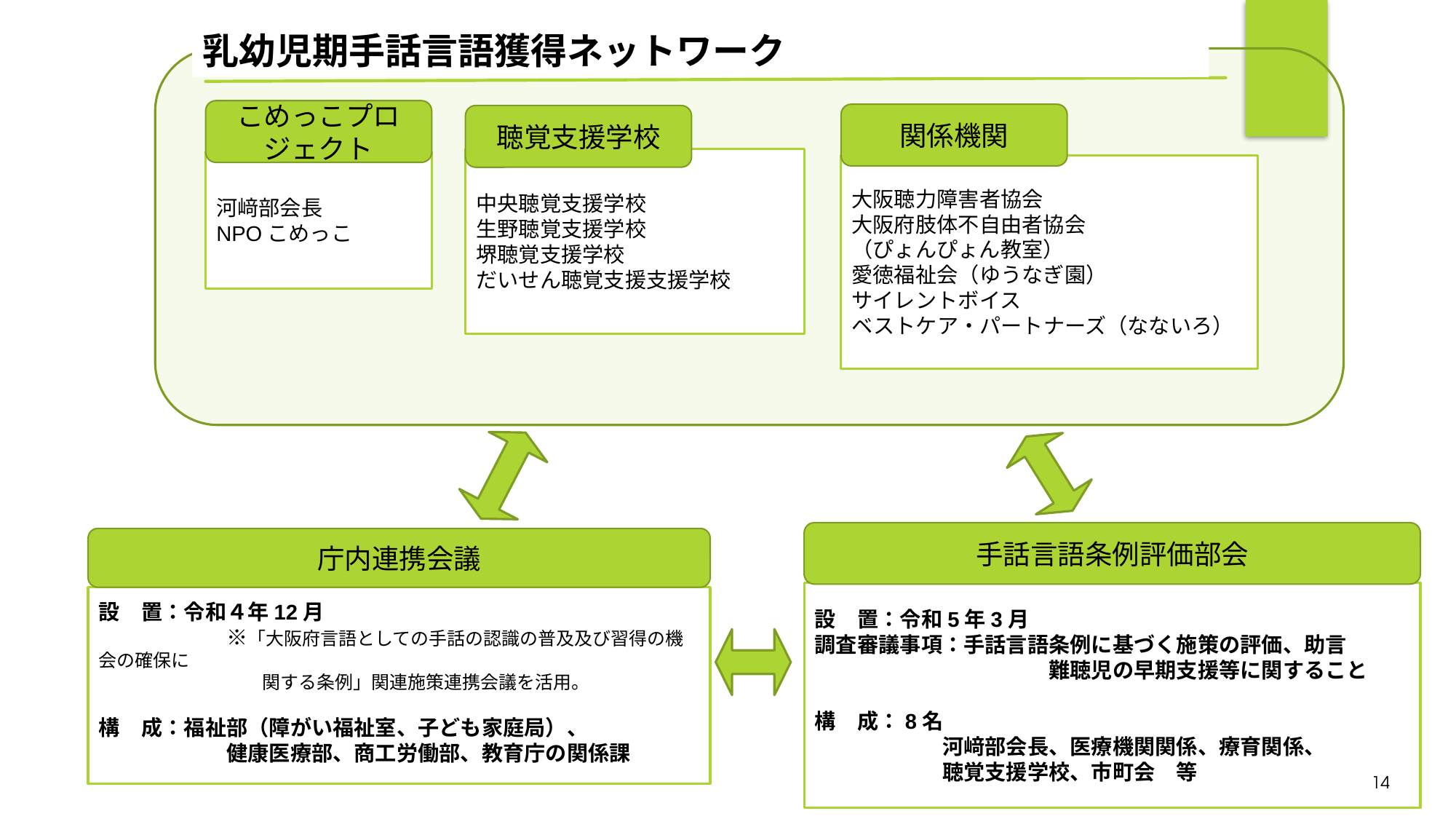

乳幼児期手話言語獲得ネットワーク

こめっこプロジェクト
関係機関
聴覚支援学校
中央聴覚支援学校
生野聴覚支援学校
堺聴覚支援学校
だいせん聴覚支援支援学校
河﨑部会長
NPOこめっこ
大阪聴力障害者協会
大阪府肢体不自由者協会
（ぴょんぴょん教室）
愛徳福祉会（ゆうなぎ園）
サイレントボイス
ベストケア・パートナーズ（なないろ）

手話言語条例評価部会
庁内連携会議
設　置：令和5年3月
調査審議事項：手話言語条例に基づく施策の評価、助言
　　　　　　　　　　　難聴児の早期支援等に関すること

構　成：8名
　　　　　　河﨑部会長、医療機関関係、療育関係、
　　　　　　聴覚支援学校、市町会　等

設　置：令和４年12月
　　　　　　※「大阪府言語としての手話の認識の普及及び習得の機会の確保に
　　　　　　　　　関する条例」関連施策連携会議を活用。

構　成：福祉部（障がい福祉室、子ども家庭局）、
　　　　　　健康医療部、商工労働部、教育庁の関係課

15
14